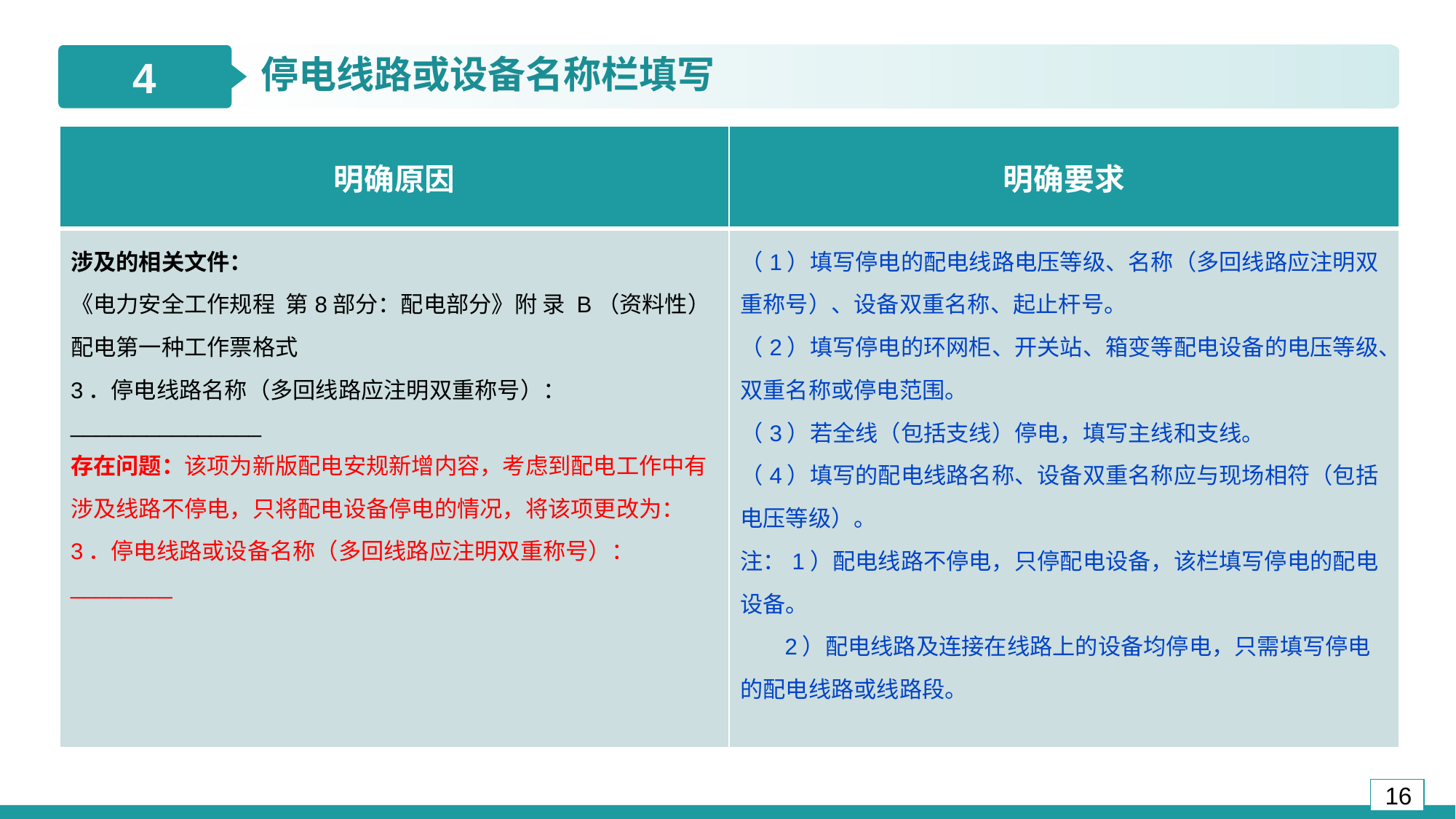

4
停电线路或设备名称栏填写

| 明确原因 | 明确要求 |
| --- | --- |
| 涉及的相关文件： 《电力安全工作规程 第8部分：配电部分》附 录 B（资料性）配电第一种工作票格式 3．停电线路名称（多回线路应注明双重称号）：\_\_\_\_\_\_\_\_\_\_\_\_\_\_\_ 存在问题：该项为新版配电安规新增内容，考虑到配电工作中有涉及线路不停电，只将配电设备停电的情况，将该项更改为： 3．停电线路或设备名称（多回线路应注明双重称号）：\_\_\_\_\_\_\_\_ | （1）填写停电的配电线路电压等级、名称（多回线路应注明双重称号）、设备双重名称、起止杆号。 （2）填写停电的环网柜、开关站、箱变等配电设备的电压等级、双重名称或停电范围。 （3）若全线（包括支线）停电，填写主线和支线。 （4）填写的配电线路名称、设备双重名称应与现场相符（包括电压等级）。 注：1）配电线路不停电，只停配电设备，该栏填写停电的配电设备。 2）配电线路及连接在线路上的设备均停电，只需填写停电的配电线路或线路段。 |
3
2

10